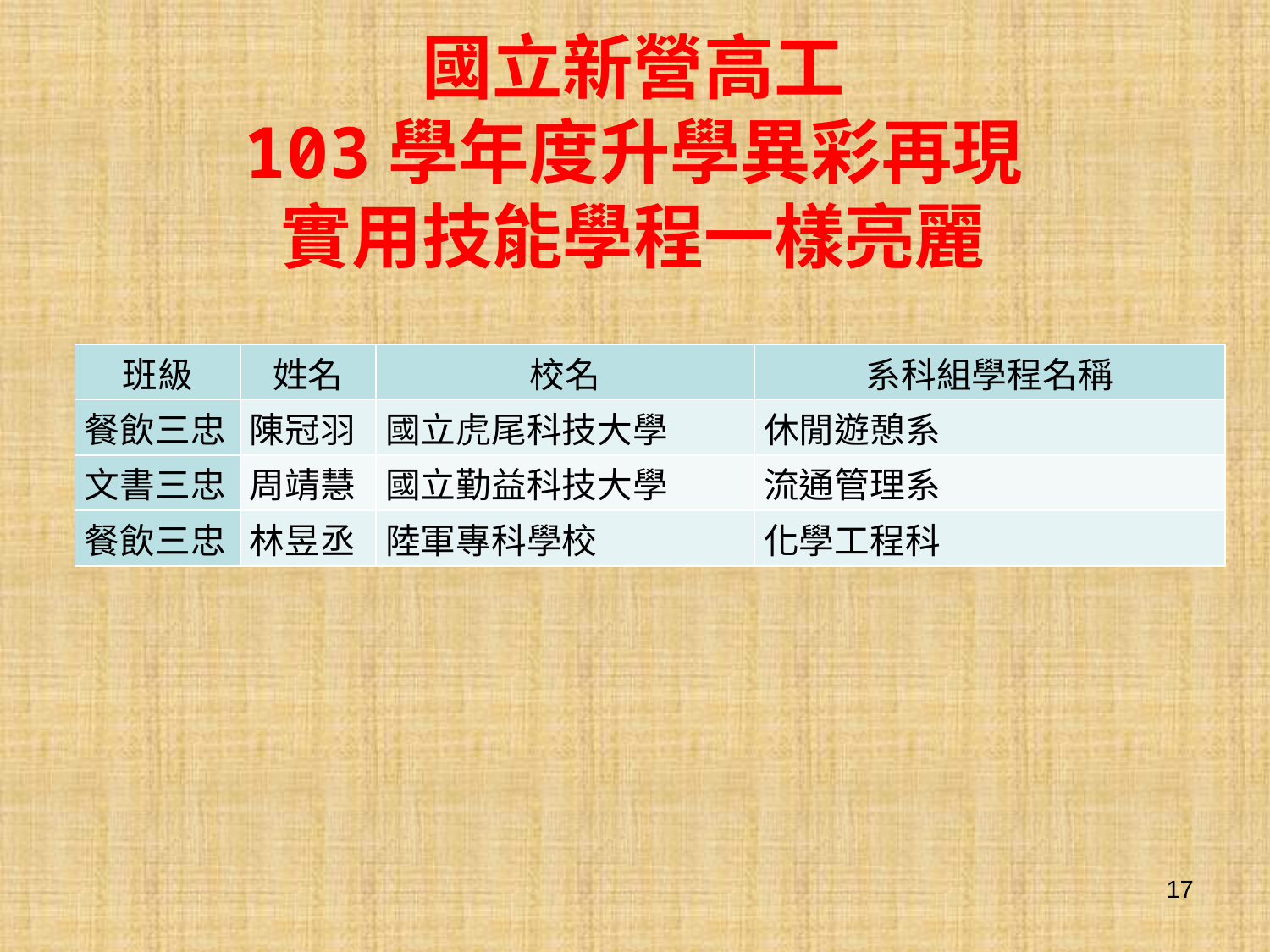

# 國立新營高工 103學年度升學異彩再現 實用技能學程一樣亮麗
| 班級 | 姓名 | 校名 | 系科組學程名稱 |
| --- | --- | --- | --- |
| 餐飲三忠 | 陳冠羽 | 國立虎尾科技大學 | 休閒遊憩系 |
| 文書三忠 | 周靖慧 | 國立勤益科技大學 | 流通管理系 |
| 餐飲三忠 | 林昱丞 | 陸軍專科學校 | 化學工程科 |
17